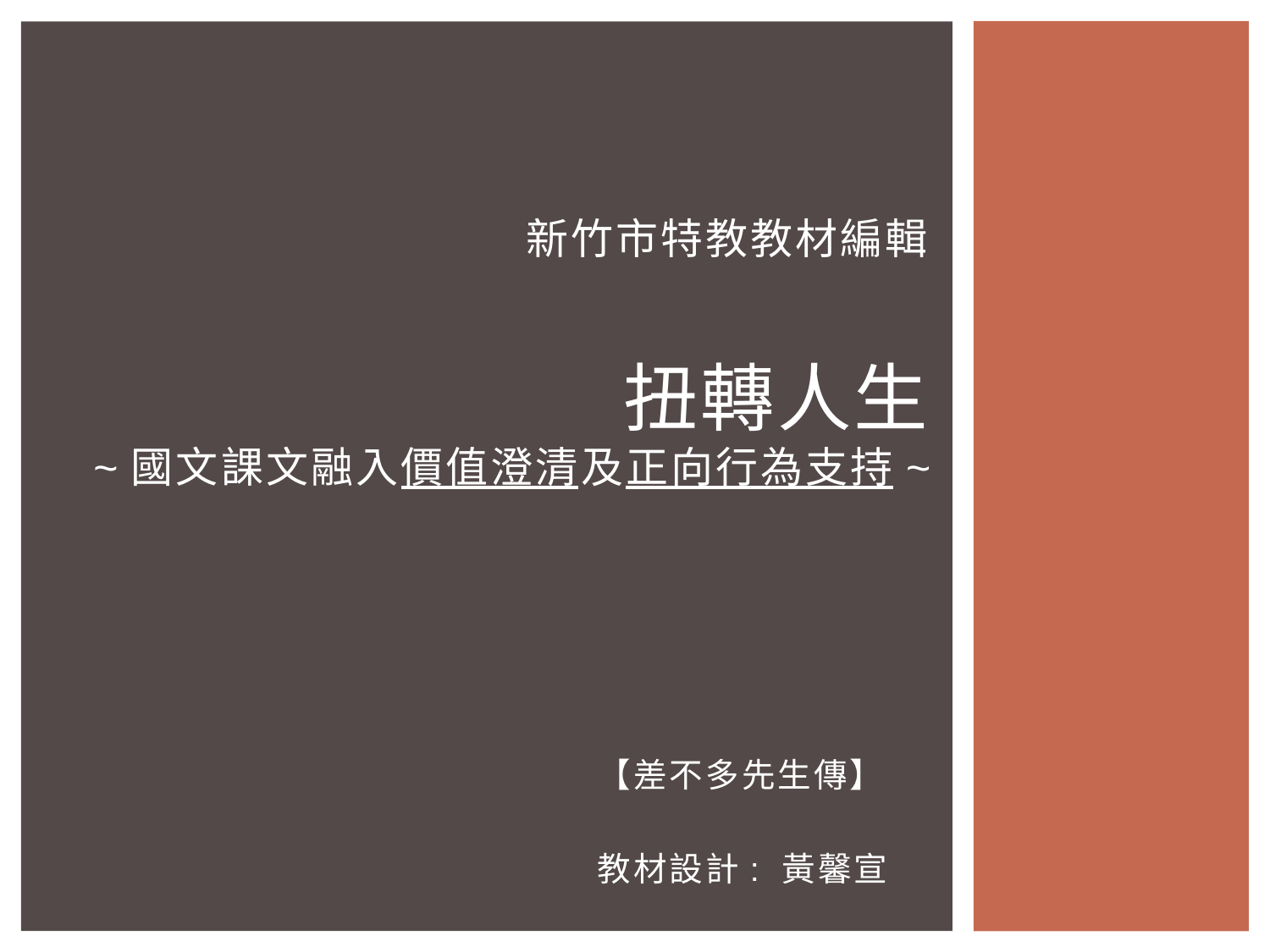

# 新竹市特教教材編輯 扭轉人生 ~國文課文融入價值澄清及正向行為支持~
【差不多先生傳】

教材設計: 黃馨宣